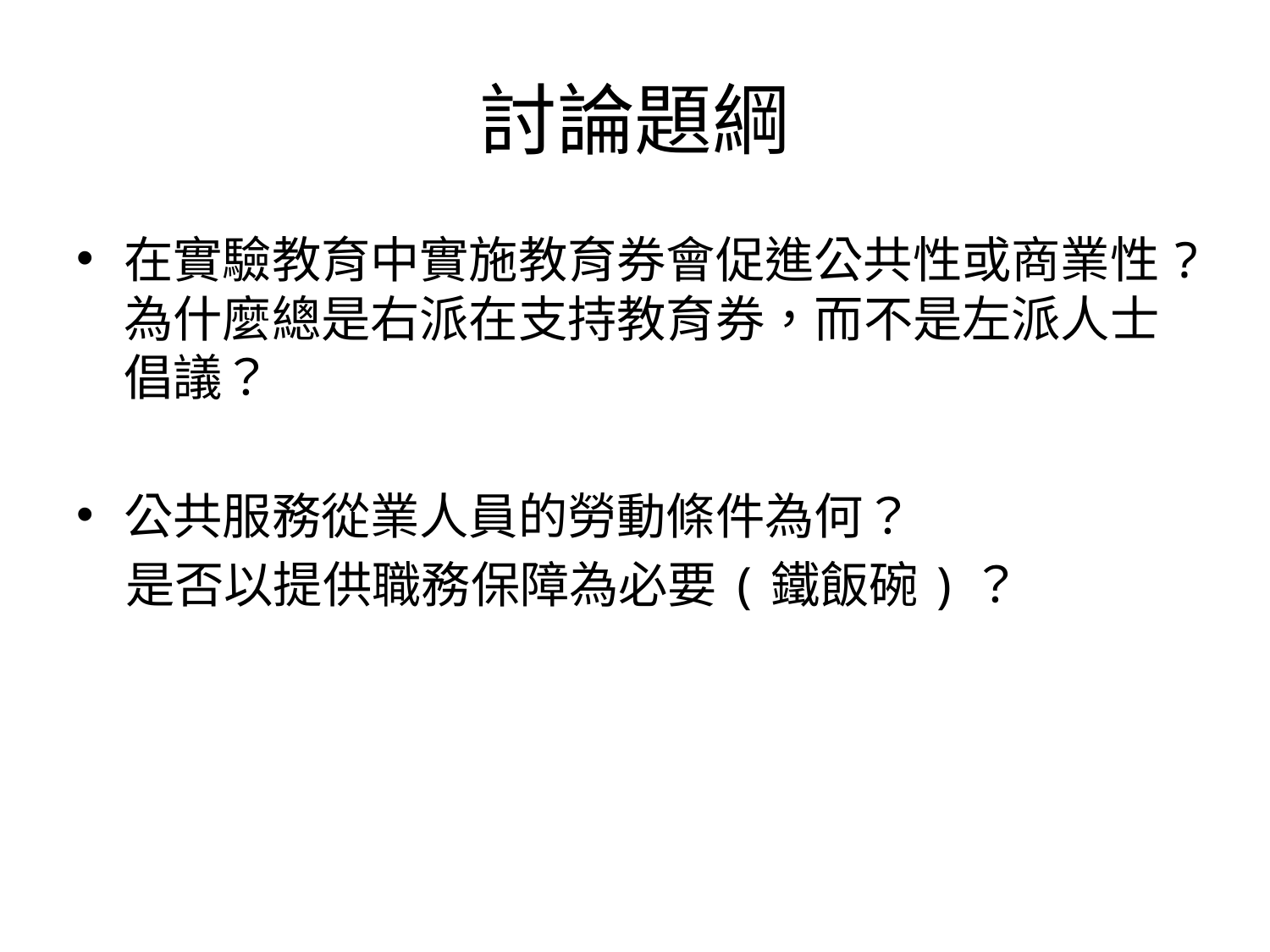

# 討論題綱
在實驗教育中實施教育券會促進公共性或商業性?為什麼總是右派在支持教育券，而不是左派人士倡議？

公共服務從業人員的勞動條件為何？
　是否以提供職務保障為必要(鐵飯碗)？